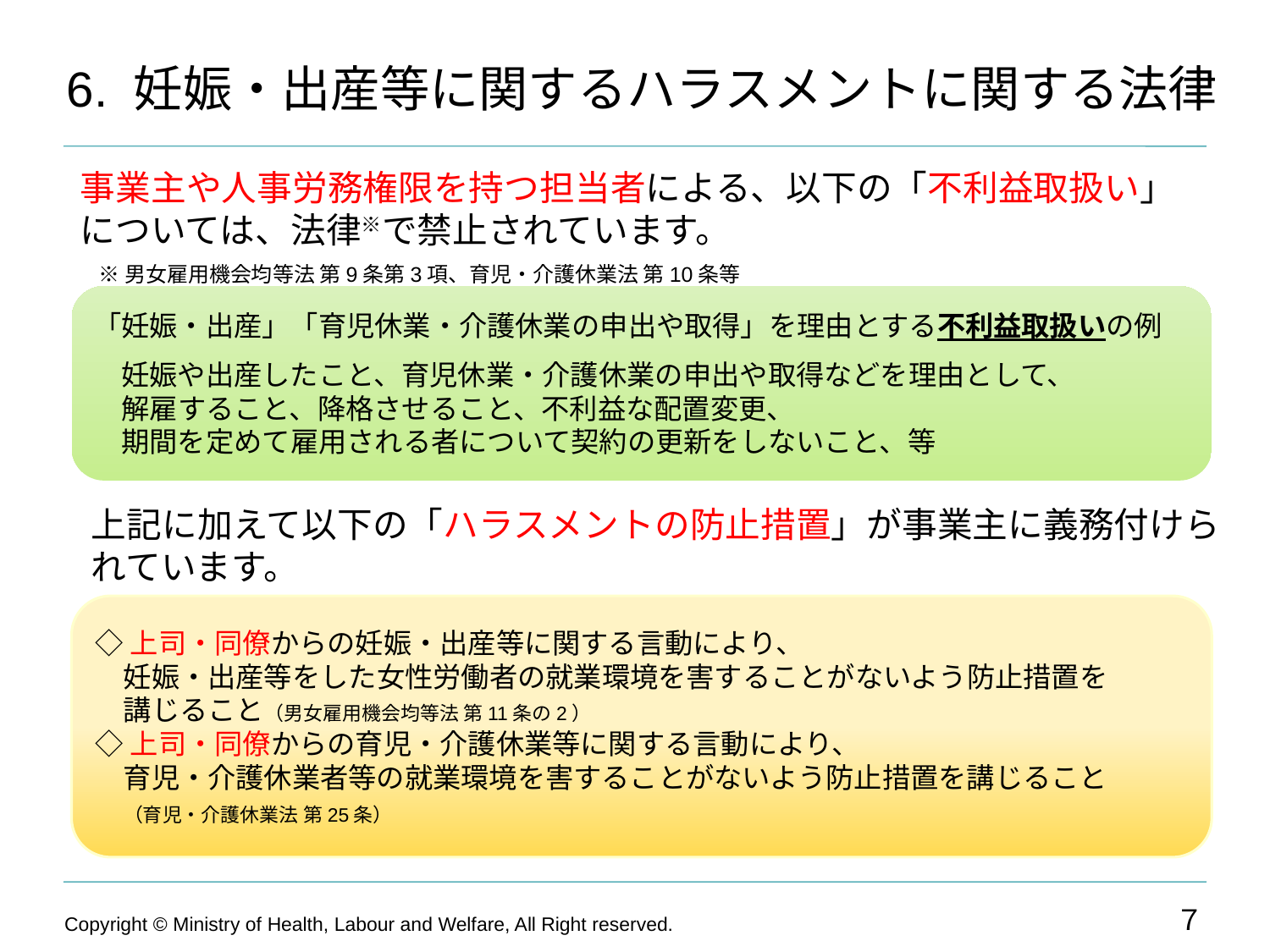

# 6. 妊娠・出産等に関するハラスメントに関する法律
事業主や人事労務権限を持つ担当者による、以下の「不利益取扱い」　については、法律※で禁止されています。
　※ 男女雇用機会均等法 第9条第3項、育児・介護休業法 第10条等

「妊娠・出産」「育児休業・介護休業の申出や取得」を理由とする不利益取扱いの例

　妊娠や出産したこと、育児休業・介護休業の申出や取得などを理由として、
　解雇すること、降格させること、不利益な配置変更、
　期間を定めて雇用される者について契約の更新をしないこと、等
上記に加えて以下の「ハラスメントの防止措置」が事業主に義務付けられています。

◇上司・同僚からの妊娠・出産等に関する言動により、
　妊娠・出産等をした女性労働者の就業環境を害することがないよう防止措置を
　講じること（男女雇用機会均等法 第11条の2）
◇上司・同僚からの育児・介護休業等に関する言動により、
　育児・介護休業者等の就業環境を害することがないよう防止措置を講じること
　（育児・介護休業法 第25条）
７